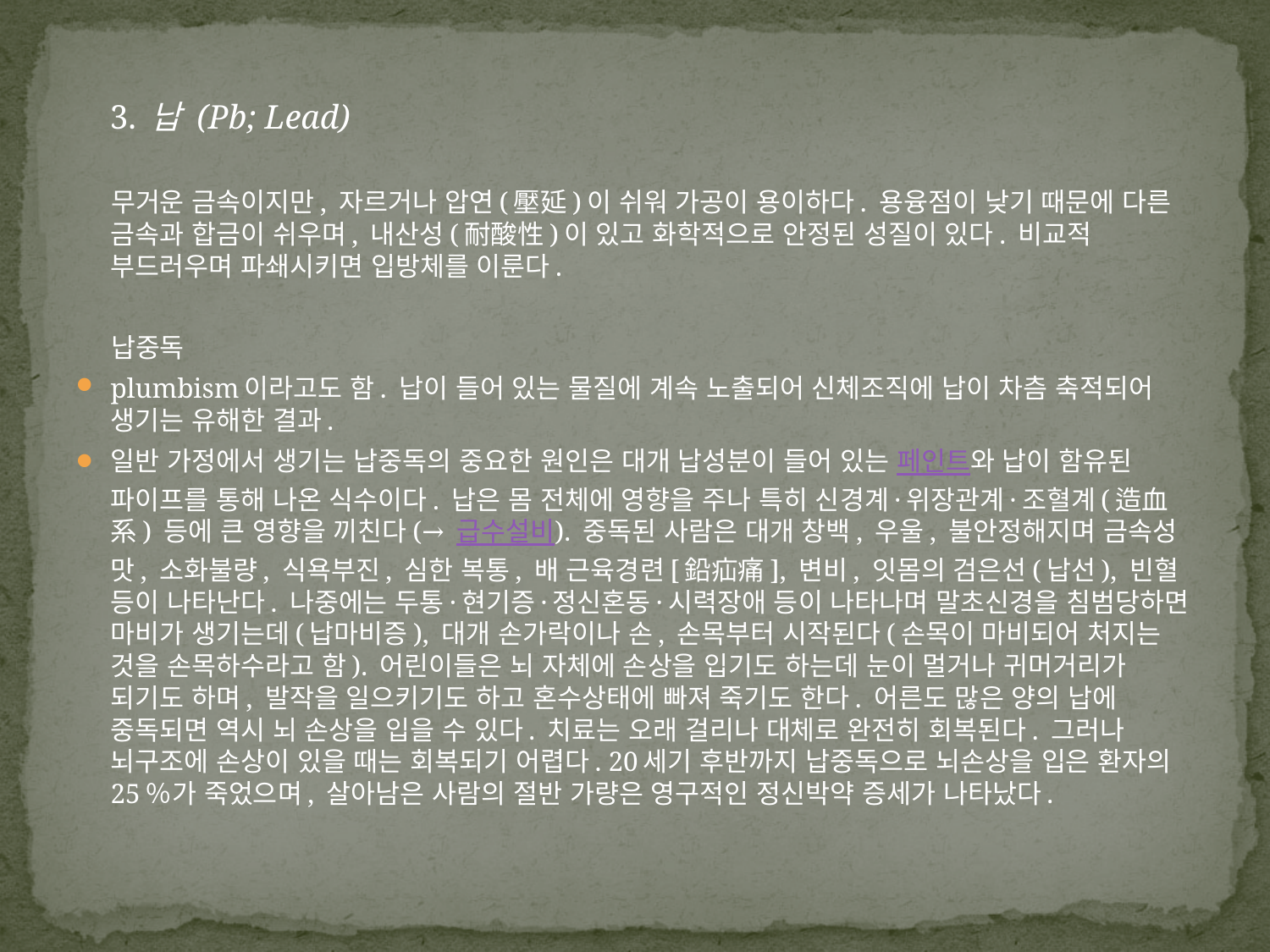

3. 납 (Pb; Lead)

    무거운 금속이지만, 자르거나 압연(壓延)이 쉬워 가공이 용이하다. 용융점이 낮기 때문에 다른 금속과 합금이 쉬우며, 내산성(耐酸性)이 있고 화학적으로 안정된 성질이 있다. 비교적 부드러우며 파쇄시키면 입방체를 이룬다.

    납중독
plumbism이라고도 함. 납이 들어 있는 물질에 계속 노출되어 신체조직에 납이 차츰 축적되어 생기는 유해한 결과.
일반 가정에서 생기는 납중독의 중요한 원인은 대개 납성분이 들어 있는 페인트와 납이 함유된 파이프를 통해 나온 식수이다. 납은 몸 전체에 영향을 주나 특히 신경계·위장관계·조혈계(造血系) 등에 큰 영향을 끼친다(→ 급수설비). 중독된 사람은 대개 창백, 우울, 불안정해지며 금속성 맛, 소화불량, 식욕부진, 심한 복통, 배 근육경련[鉛疝痛], 변비, 잇몸의 검은선(납선), 빈혈 등이 나타난다. 나중에는 두통·현기증·정신혼동·시력장애 등이 나타나며 말초신경을 침범당하면 마비가 생기는데(납마비증), 대개 손가락이나 손, 손목부터 시작된다(손목이 마비되어 처지는 것을 손목하수라고 함). 어린이들은 뇌 자체에 손상을 입기도 하는데 눈이 멀거나 귀머거리가 되기도 하며, 발작을 일으키기도 하고 혼수상태에 빠져 죽기도 한다. 어른도 많은 양의 납에 중독되면 역시 뇌 손상을 입을 수 있다. 치료는 오래 걸리나 대체로 완전히 회복된다. 그러나 뇌구조에 손상이 있을 때는 회복되기 어렵다. 20세기 후반까지 납중독으로 뇌손상을 입은 환자의 25％가 죽었으며, 살아남은 사람의 절반 가량은 영구적인 정신박약 증세가 나타났다.